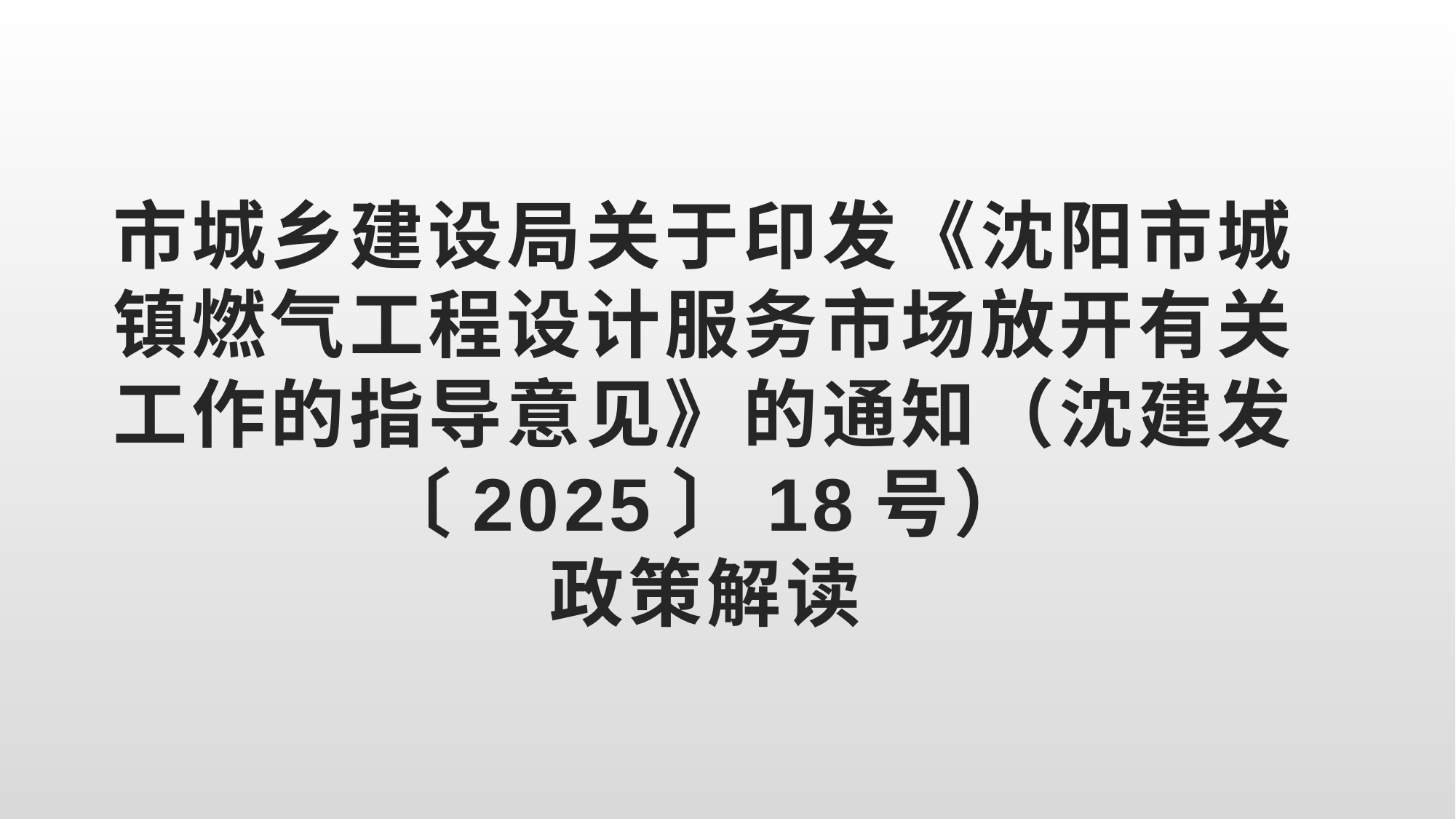

# 市城乡建设局关于印发《沈阳市城镇燃气工程设计服务市场放开有关工作的指导意见》的通知（沈建发〔2025〕18号） 政策解读